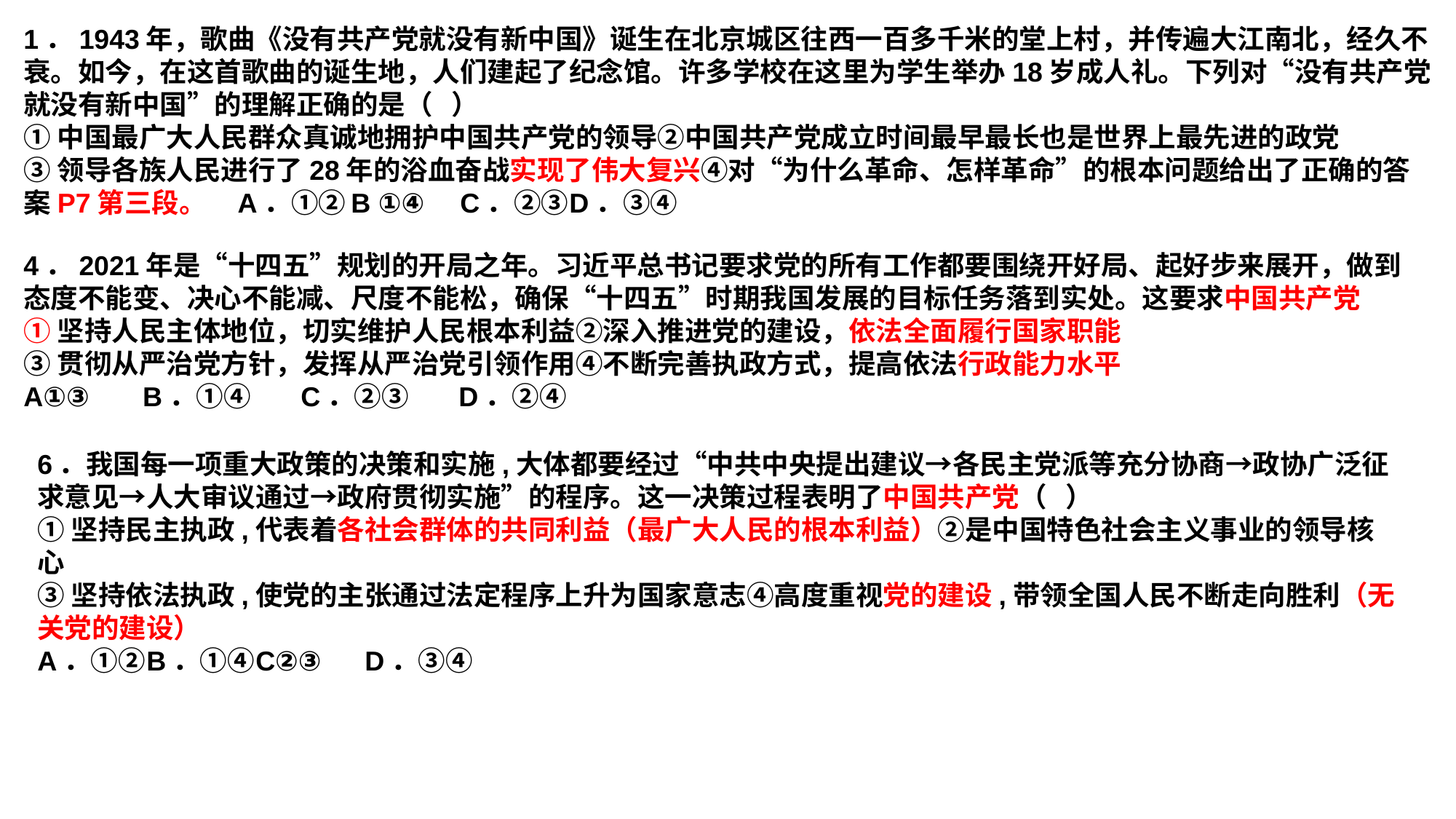

1．1943年，歌曲《没有共产党就没有新中国》诞生在北京城区往西一百多千米的堂上村，并传遍大江南北，经久不衰。如今，在这首歌曲的诞生地，人们建起了纪念馆。许多学校在这里为学生举办18岁成人礼。下列对“没有共产党就没有新中国”的理解正确的是（   ）①中国最广大人民群众真诚地拥护中国共产党的领导②中国共产党成立时间最早最长也是世界上最先进的政党③领导各族人民进行了28年的浴血奋战实现了伟大复兴④对“为什么革命、怎样革命”的根本问题给出了正确的答案P7第三段。    A．①②	B ①④	C．②③	D．③④
4．2021年是“十四五”规划的开局之年。习近平总书记要求党的所有工作都要围绕开好局、起好步来展开，做到态度不能变、决心不能减、尺度不能松，确保“十四五”时期我国发展的目标任务落到实处。这要求中国共产党①坚持人民主体地位，切实维护人民根本利益②深入推进党的建设，依法全面履行国家职能
③贯彻从严治党方针，发挥从严治党引领作用④不断完善执政方式，提高依法行政能力水平
A①③       B．①④       C．②③       D．②④
6．我国每一项重大政策的决策和实施,大体都要经过“中共中央提出建议→各民主党派等充分协商→政协广泛征求意见→人大审议通过→政府贯彻实施”的程序。这一决策过程表明了中国共产党（   ）①坚持民主执政,代表着各社会群体的共同利益（最广大人民的根本利益）②是中国特色社会主义事业的领导核心③坚持依法执政,使党的主张通过法定程序上升为国家意志④高度重视党的建设,带领全国人民不断走向胜利（无关党的建设）
A．①②	B．①④	C②③	D．③④